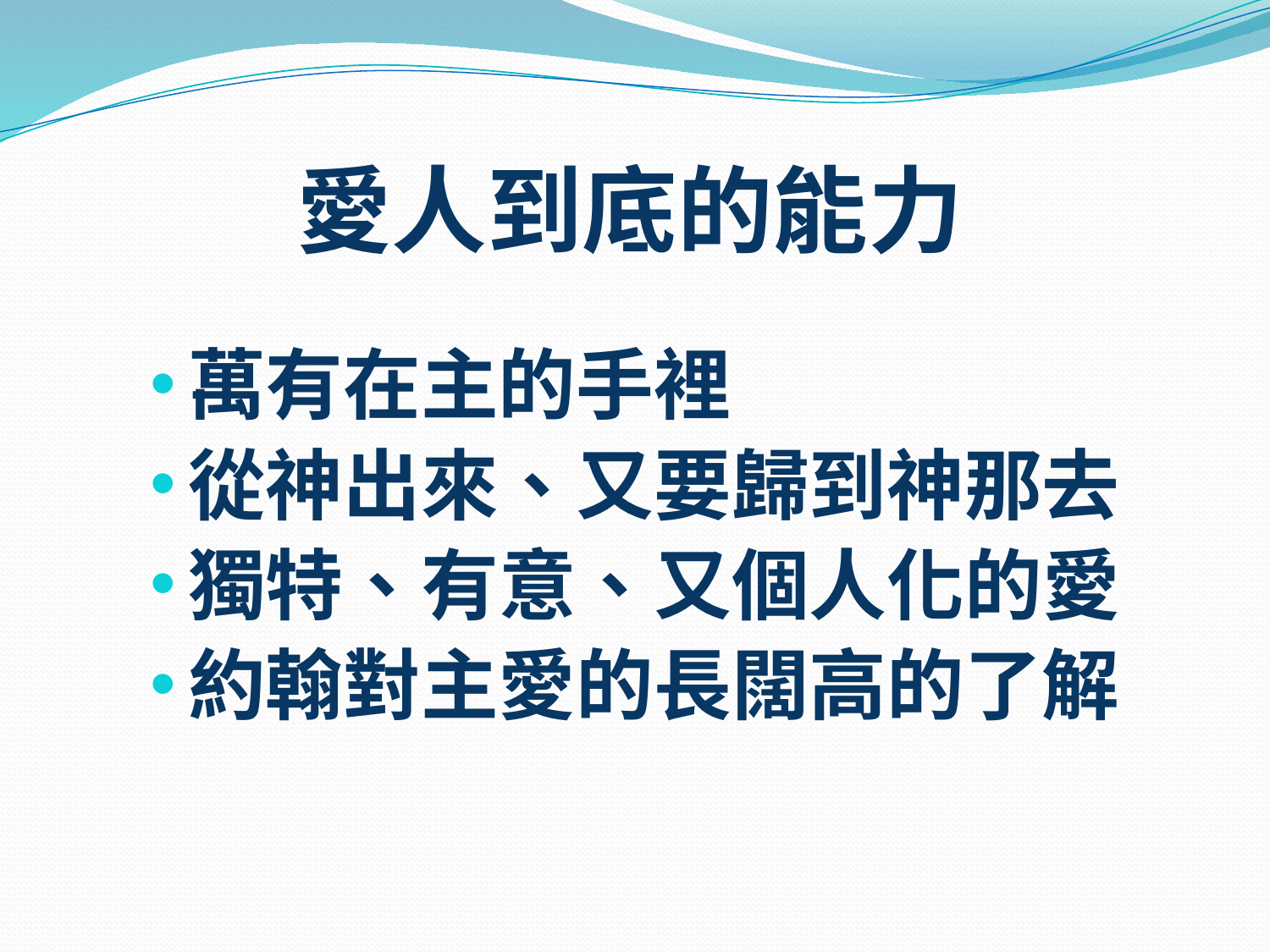

# 愛人到底的能力
萬有在主的手裡
從神出來、又要歸到神那去
獨特、有意、又個人化的愛
約翰對主愛的長闊高的了解